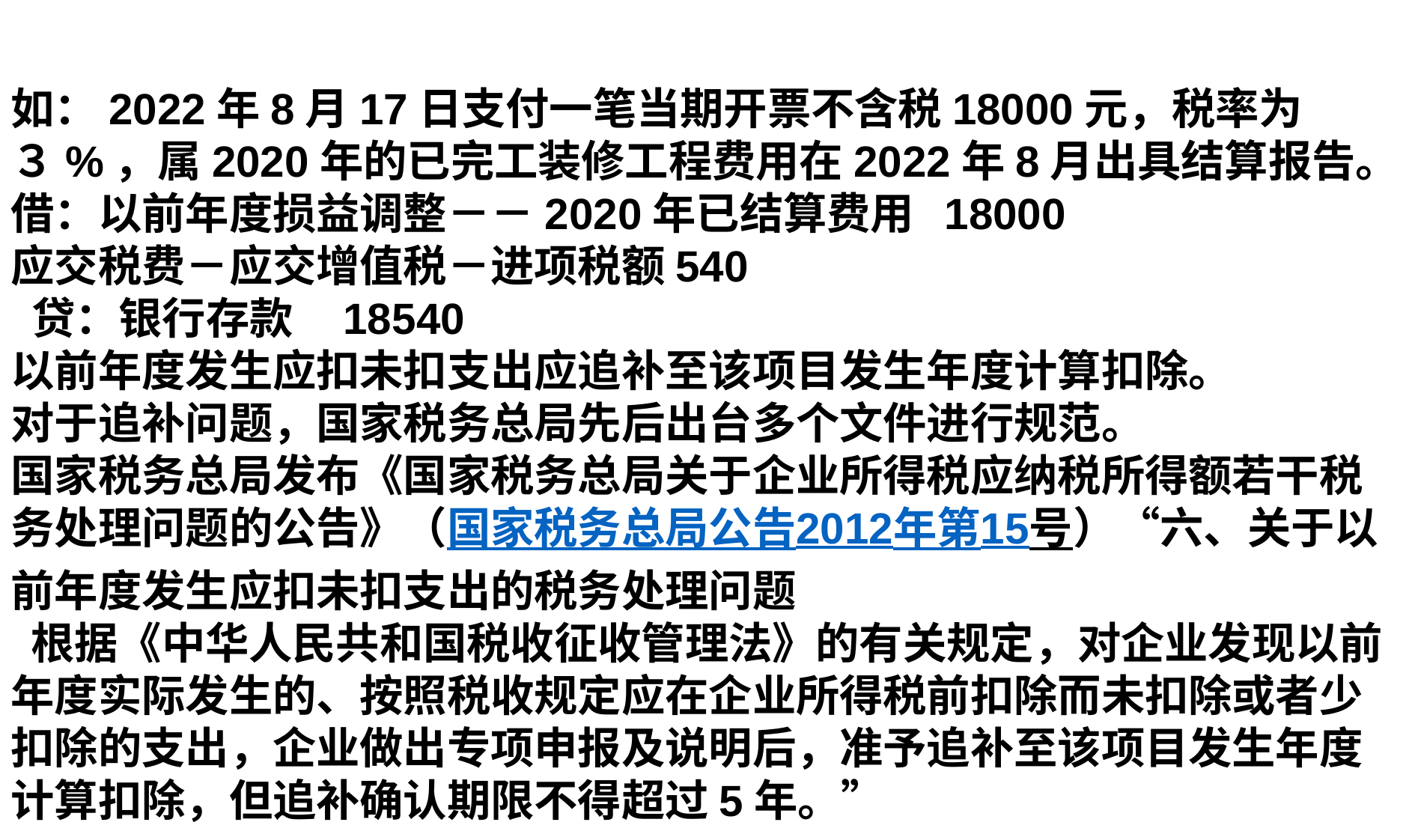

如：2022年8月17日支付一笔当期开票不含税18000元，税率为３%，属2020年的已完工装修工程费用在2022年8月出具结算报告。
借：以前年度损益调整－－2020年已结算费用  18000
应交税费－应交增值税－进项税额540
 贷：银行存款    18540
以前年度发生应扣未扣支出应追补至该项目发生年度计算扣除。
对于追补问题，国家税务总局先后出台多个文件进行规范。
国家税务总局发布《国家税务总局关于企业所得税应纳税所得额若干税务处理问题的公告》（国家税务总局公告2012年第15号）“六、关于以前年度发生应扣未扣支出的税务处理问题
  根据《中华人民共和国税收征收管理法》的有关规定，对企业发现以前年度实际发生的、按照税收规定应在企业所得税前扣除而未扣除或者少扣除的支出，企业做出专项申报及说明后，准予追补至该项目发生年度计算扣除，但追补确认期限不得超过5年。”